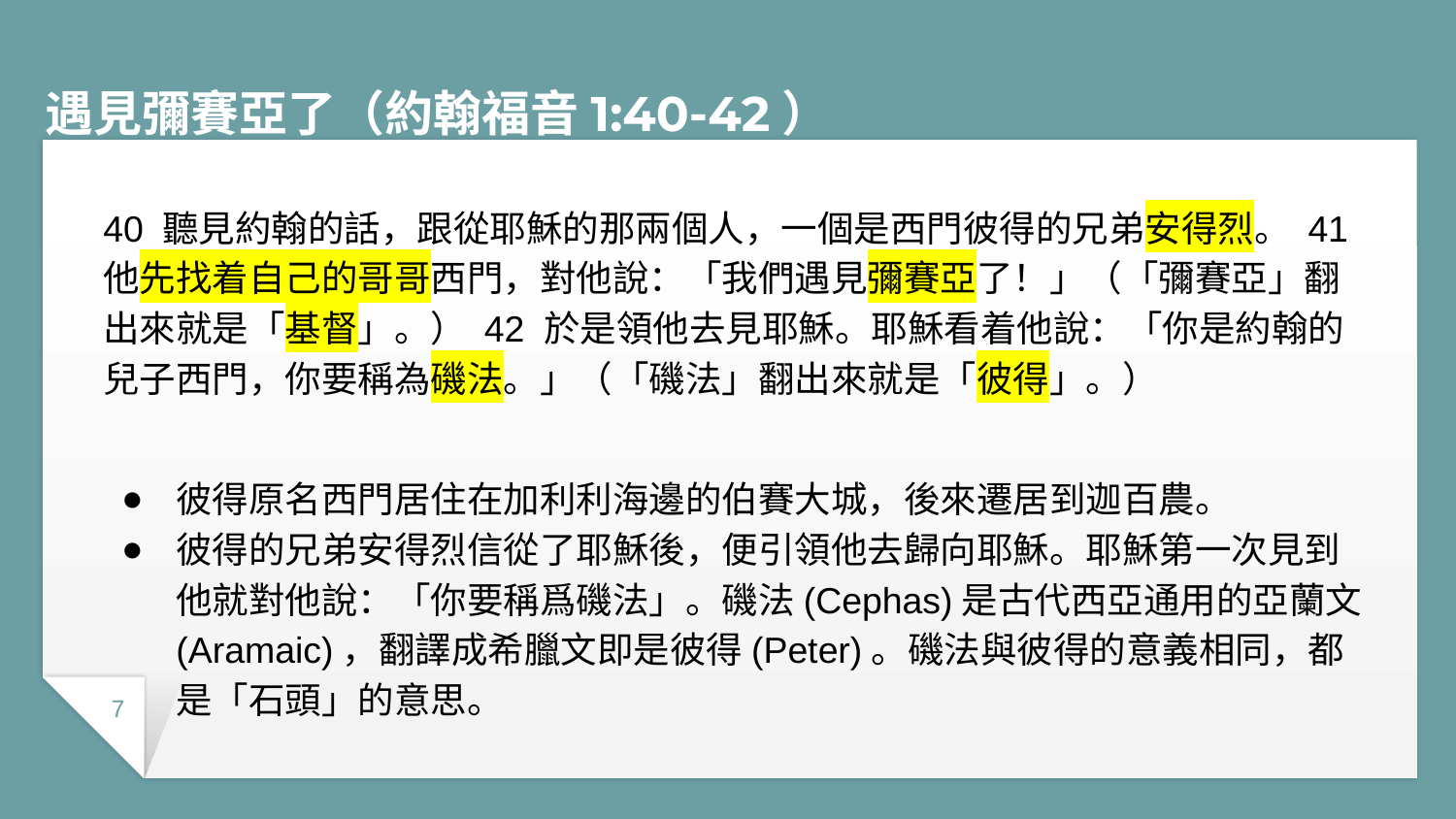

# 遇見彌賽亞了（約翰福音1:40-42）
40 聽見約翰的話，跟從耶穌的那兩個人，一個是西門彼得的兄弟安得烈。 41 他先找着自己的哥哥西門，對他說：「我們遇見彌賽亞了！」（「彌賽亞」翻出來就是「基督」。） 42 於是領他去見耶穌。耶穌看着他說：「你是約翰的兒子西門，你要稱為磯法。」（「磯法」翻出來就是「彼得」。）

彼得原名西門居住在加利利海邊的伯賽大城，後來遷居到迦百農。
彼得的兄弟安得烈信從了耶穌後，便引領他去歸向耶穌。耶穌第一次見到他就對他說：「你要稱爲磯法」。磯法(Cephas)是古代西亞通用的亞蘭文(Aramaic)，翻譯成希臘文即是彼得(Peter)。磯法與彼得的意義相同，都是「石頭」的意思。
7